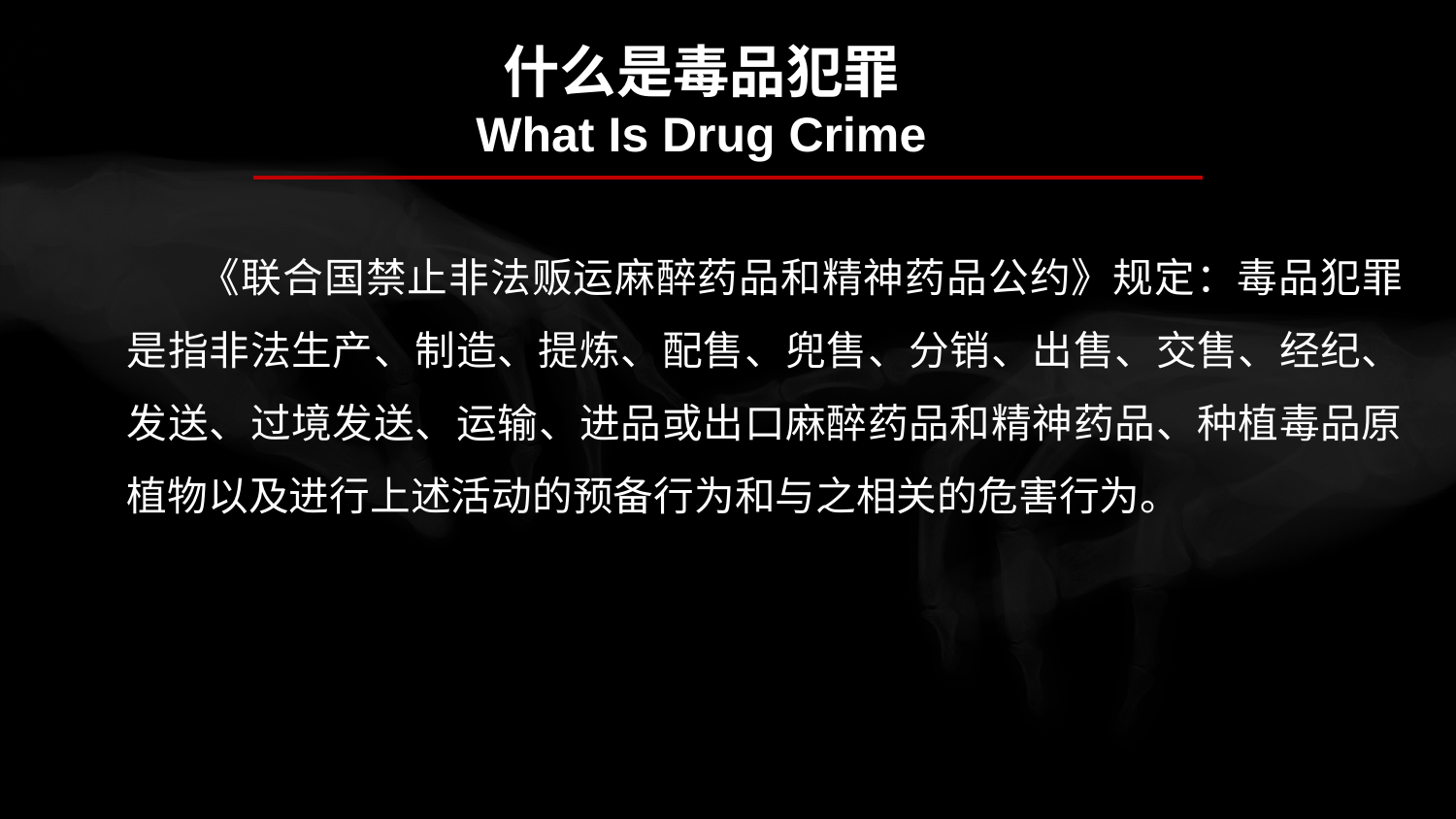

什么是毒品犯罪
What Is Drug Crime

《联合国禁止非法贩运麻醉药品和精神药品公约》规定：毒品犯罪是指非法生产、制造、提炼、配售、兜售、分销、出售、交售、经纪、发送、过境发送、运输、进品或出口麻醉药品和精神药品、种植毒品原植物以及进行上述活动的预备行为和与之相关的危害行为。